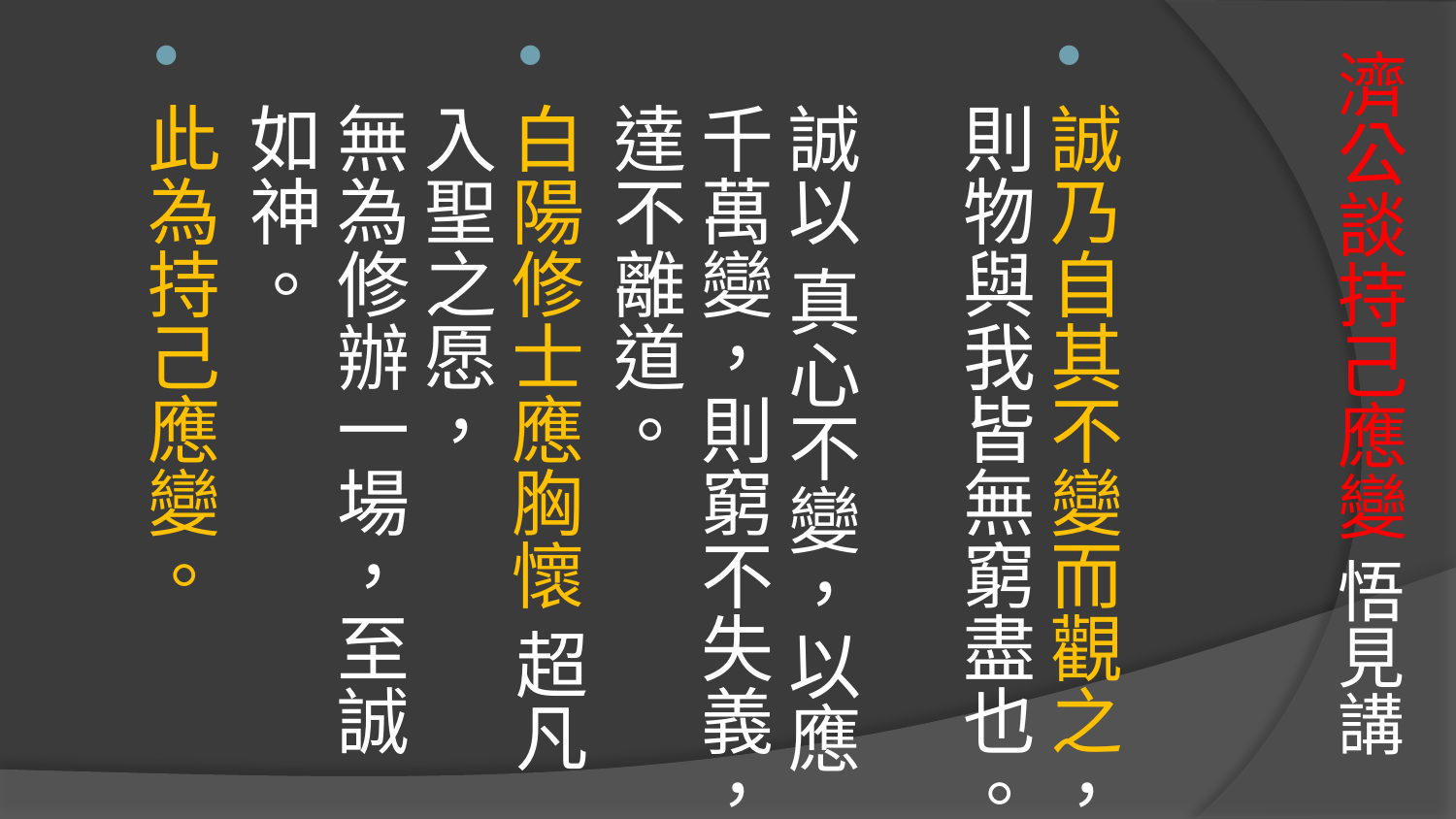

# 濟公談持己應變 悟見講
誠乃自其不變而觀之，則物與我皆無窮盡也。
誠以 真心不變，以應千萬變，則窮不失義，達不離道。
白陽修士應胸懷 超凡入聖之愿，
無為修辦一場，至誠如神。
此為持己應變。